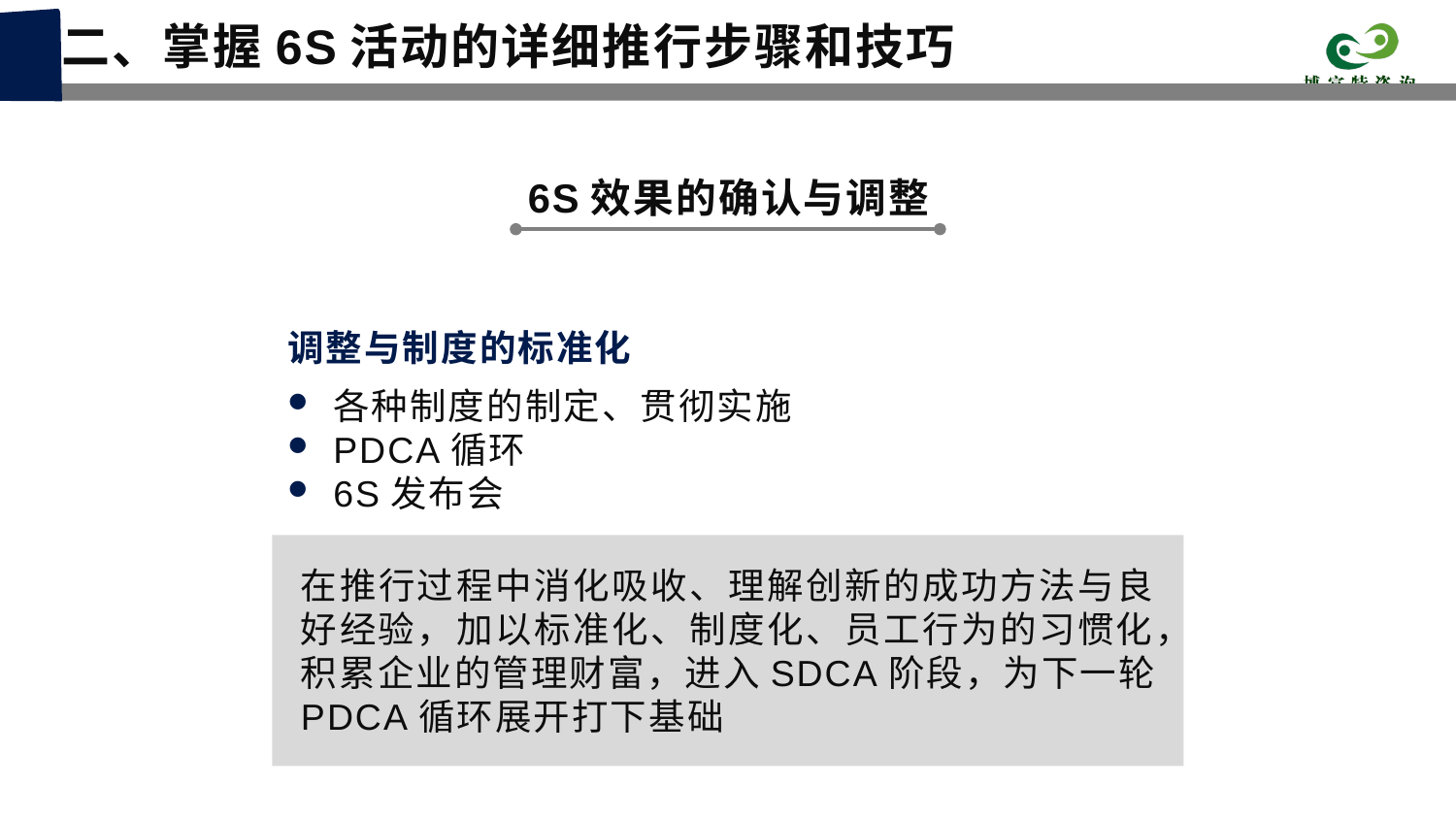

二、掌握6S活动的详细推行步骤和技巧
6S效果的确认与调整
调整与制度的标准化
各种制度的制定、贯彻实施
PDCA循环
6S发布会
在推行过程中消化吸收、理解创新的成功方法与良好经验，加以标准化、制度化、员工行为的习惯化，积累企业的管理财富，进入SDCA阶段，为下一轮PDCA循环展开打下基础